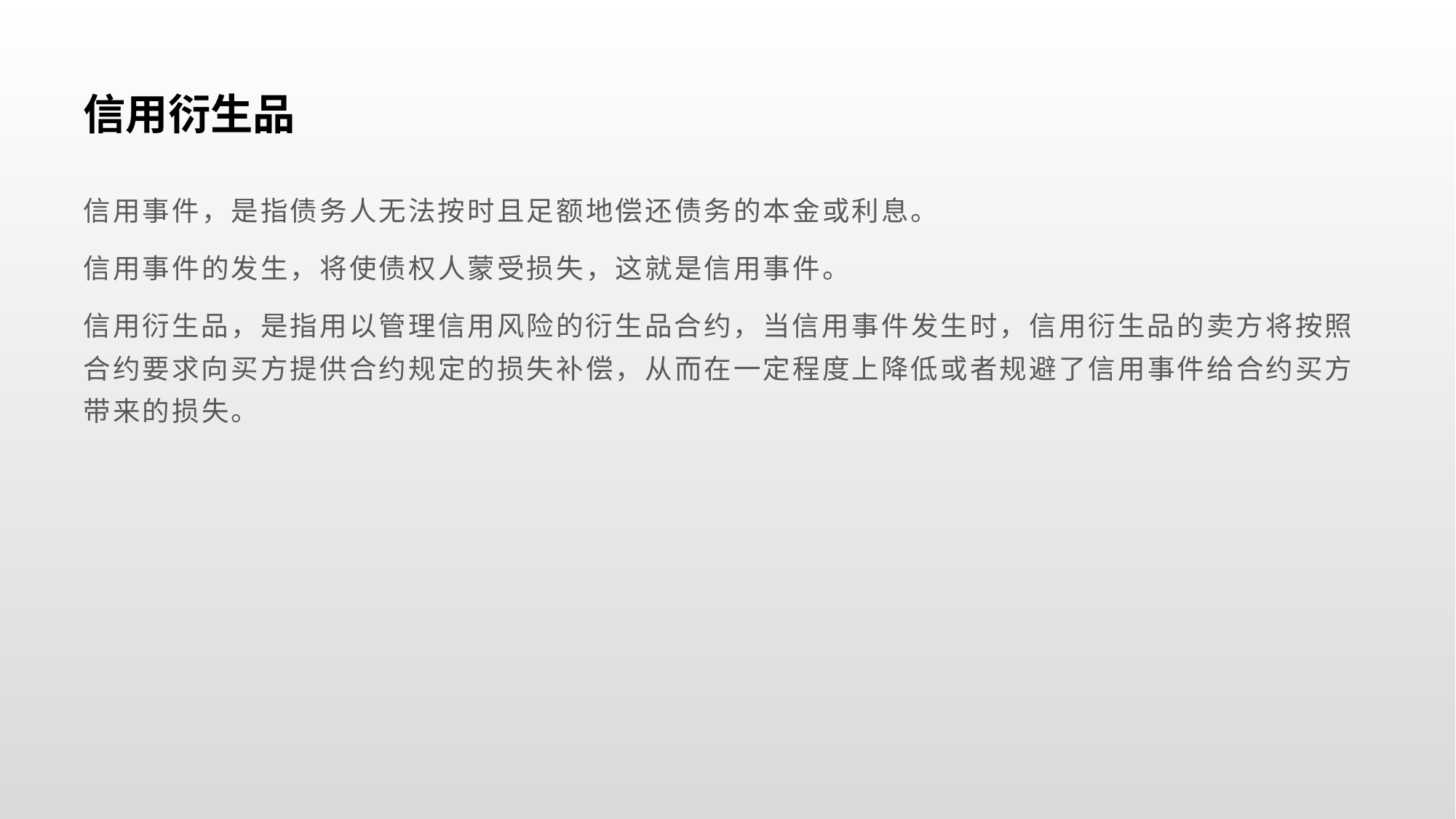

# 信用衍生品
信用事件，是指债务人无法按时且足额地偿还债务的本金或利息。
信用事件的发生，将使债权人蒙受损失，这就是信用事件。
信用衍生品，是指用以管理信用风险的衍生品合约，当信用事件发生时，信用衍生品的卖方将按照合约要求向买方提供合约规定的损失补偿，从而在一定程度上降低或者规避了信用事件给合约买方带来的损失。